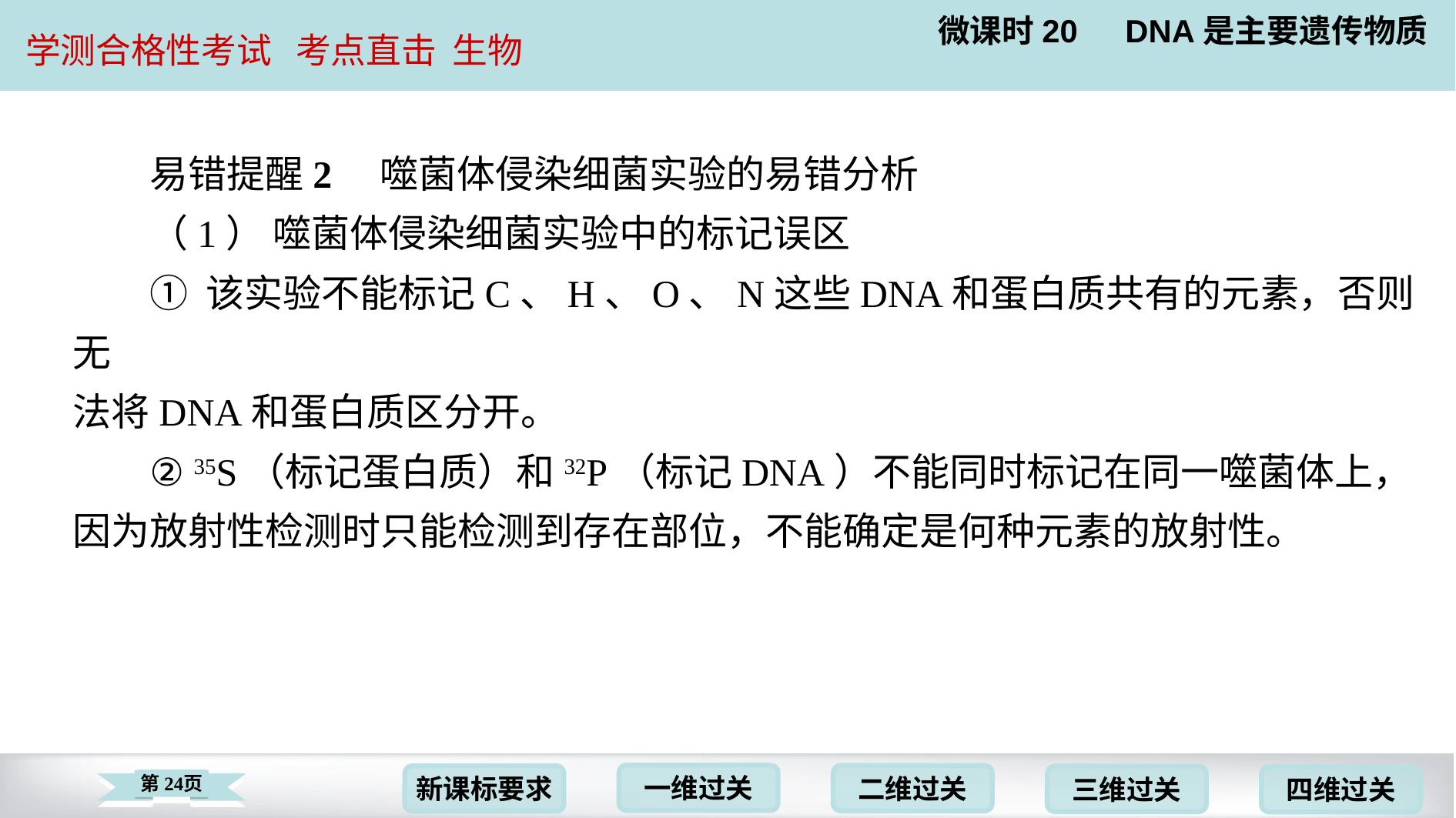

易错提醒2　噬菌体侵染细菌实验的易错分析
（1） 噬菌体侵染细菌实验中的标记误区
① 该实验不能标记C、H、O、N这些DNA和蛋白质共有的元素，否则无
法将DNA和蛋白质区分开。
② 35S（标记蛋白质）和32P（标记DNA）不能同时标记在同一噬菌体上，
因为放射性检测时只能检测到存在部位，不能确定是何种元素的放射性。